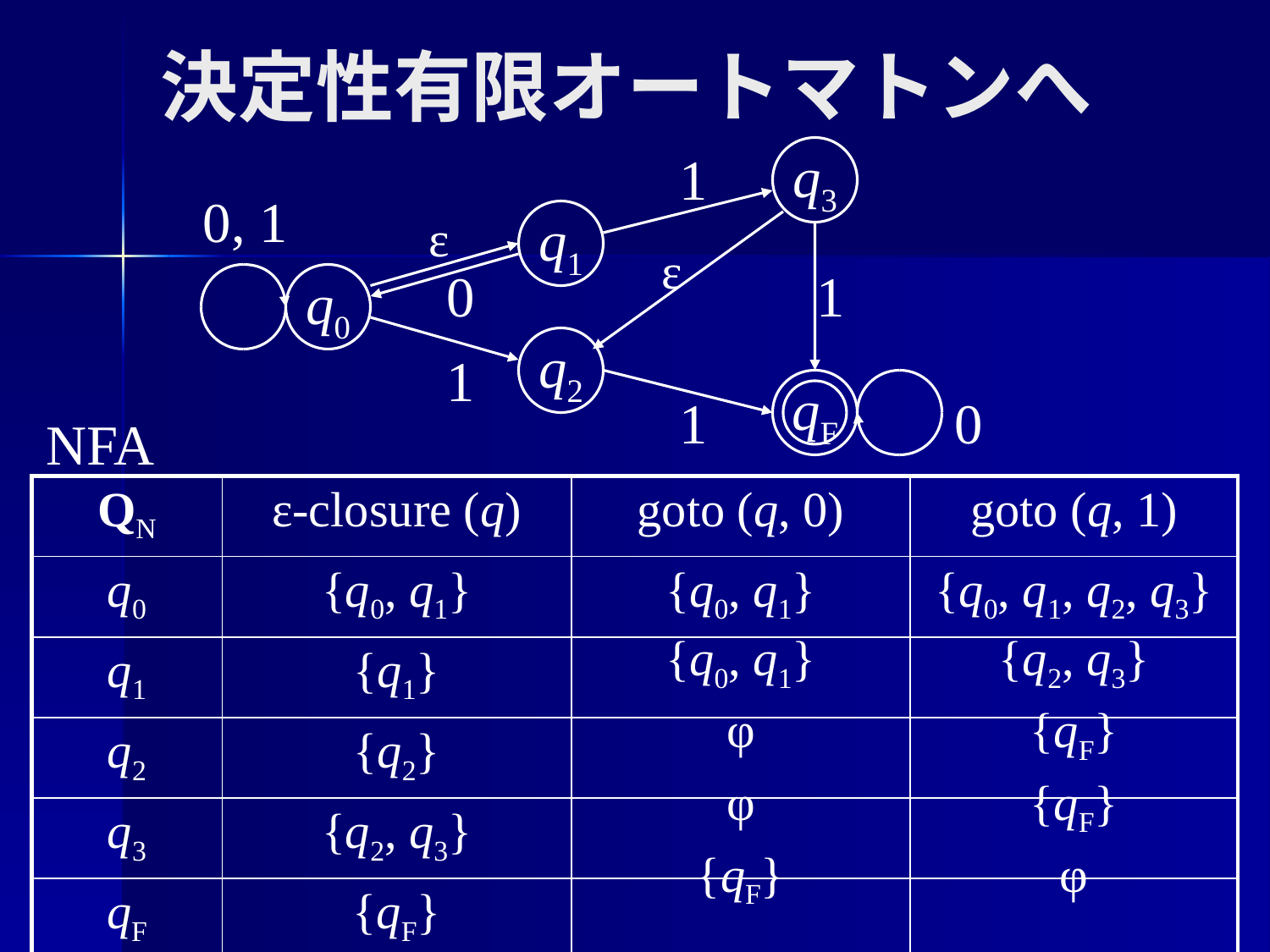

# 決定性有限オートマトンへ
1
q3
0, 1

ε
q1

ε

0
1

q0

q2
1

qF

1

0
NFA

| QN | ε-closure (q) | goto (q, 0) | goto (q, 1) |
| --- | --- | --- | --- |
| q0 | {q0, q1} | {q0, q1} | {q0, q1, q2, q3} |
| q1 | {q1} |  |  |
| q2 | {q2} |  |  |
| q3 | {q2, q3} |  |  |
| qF | {qF} |  |  |
{q0, q1}
{q2, q3}
φ
{qF}
φ
{qF}
{qF}
φ